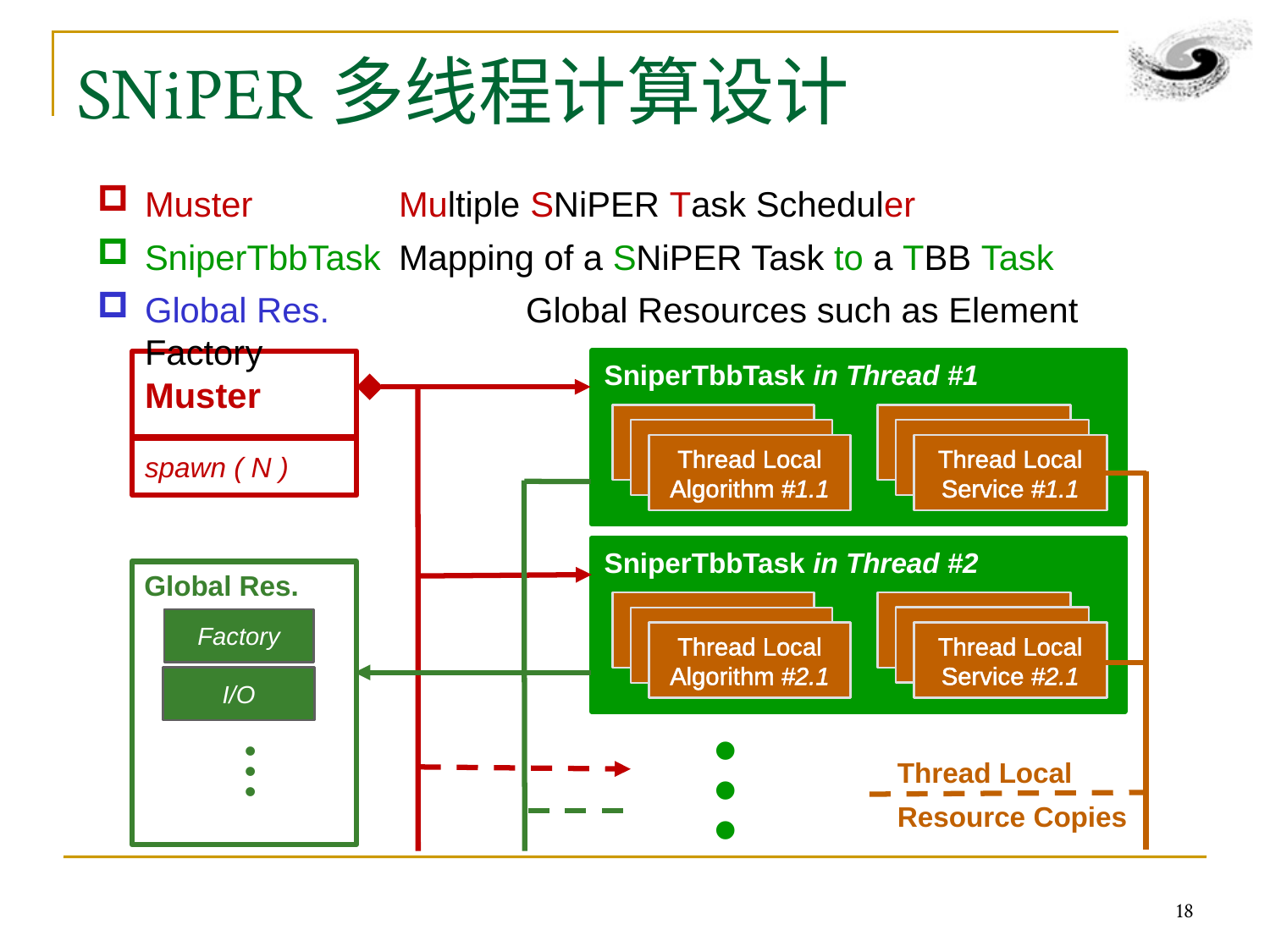

# SNiPER多线程计算设计
Muster		Multiple SNiPER Task Scheduler
SniperTbbTask	Mapping of a SNiPER Task to a TBB Task
Global Res.		Global Resources such as Element Factory
SniperTbbTask in Thread #1

Algorithm

Algorithm
Thread Local
Algorithm #1.1
Thread Local
Service #1.1
SniperTbbTask in Thread #2

Algorithm

Algorithm
Thread Local
Algorithm #2.1
Thread Local
Service #2.1
• • •
Muster
spawn ( N )
Global Res.

Factory
I/O
• • •
Thread Local
Resource Copies
18